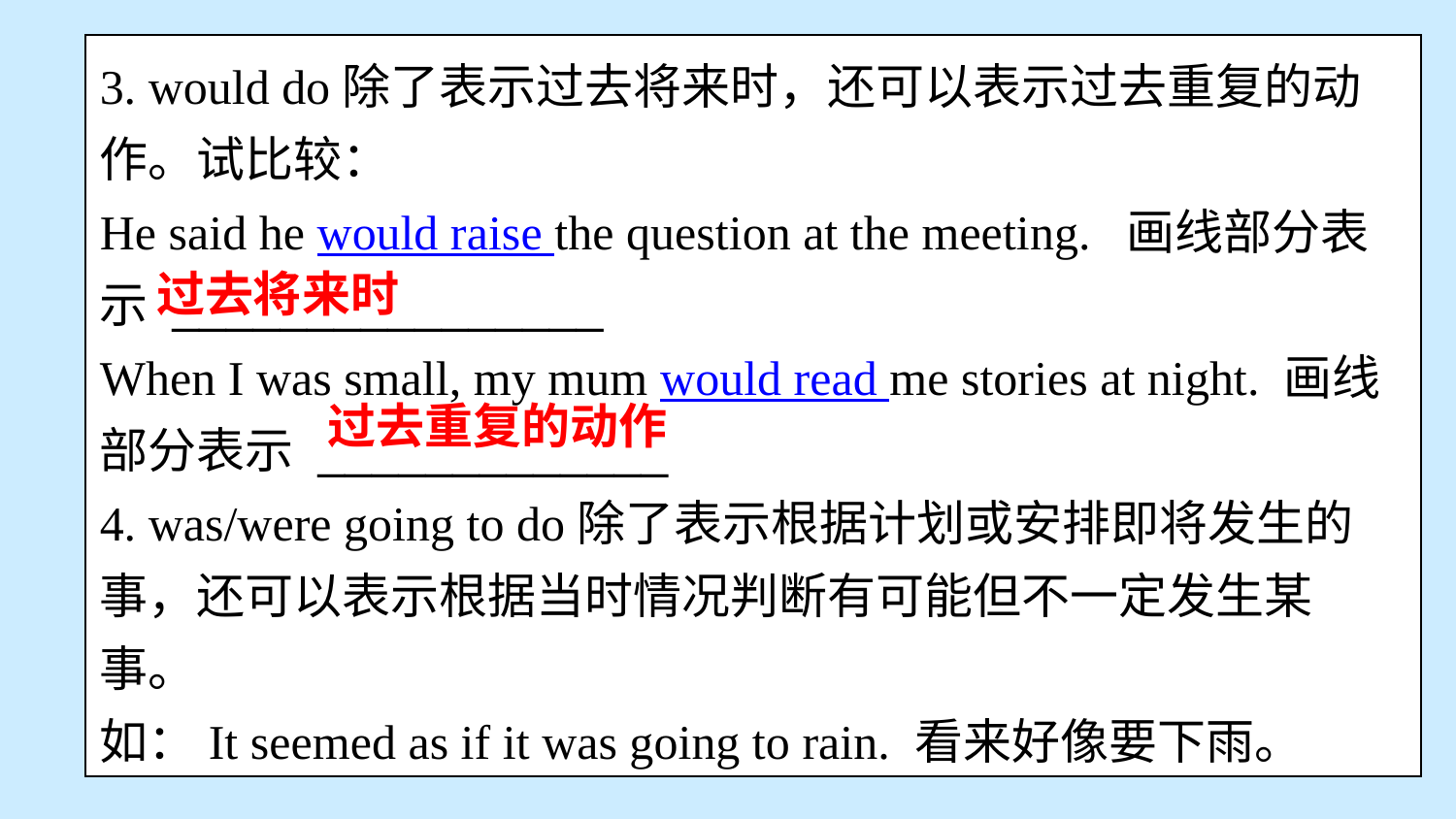

3. would do除了表示过去将来时，还可以表示过去重复的动作。试比较：
He said he would raise the question at the meeting.  画线部分表示 ________________
When I was small, my mum would read me stories at night. 画线部分表示 _____________
4. was/were going to do除了表示根据计划或安排即将发生的事，还可以表示根据当时情况判断有可能但不一定发生某事。
如：It seemed as if it was going to rain. 看来好像要下雨。
过去将来时
过去重复的动作